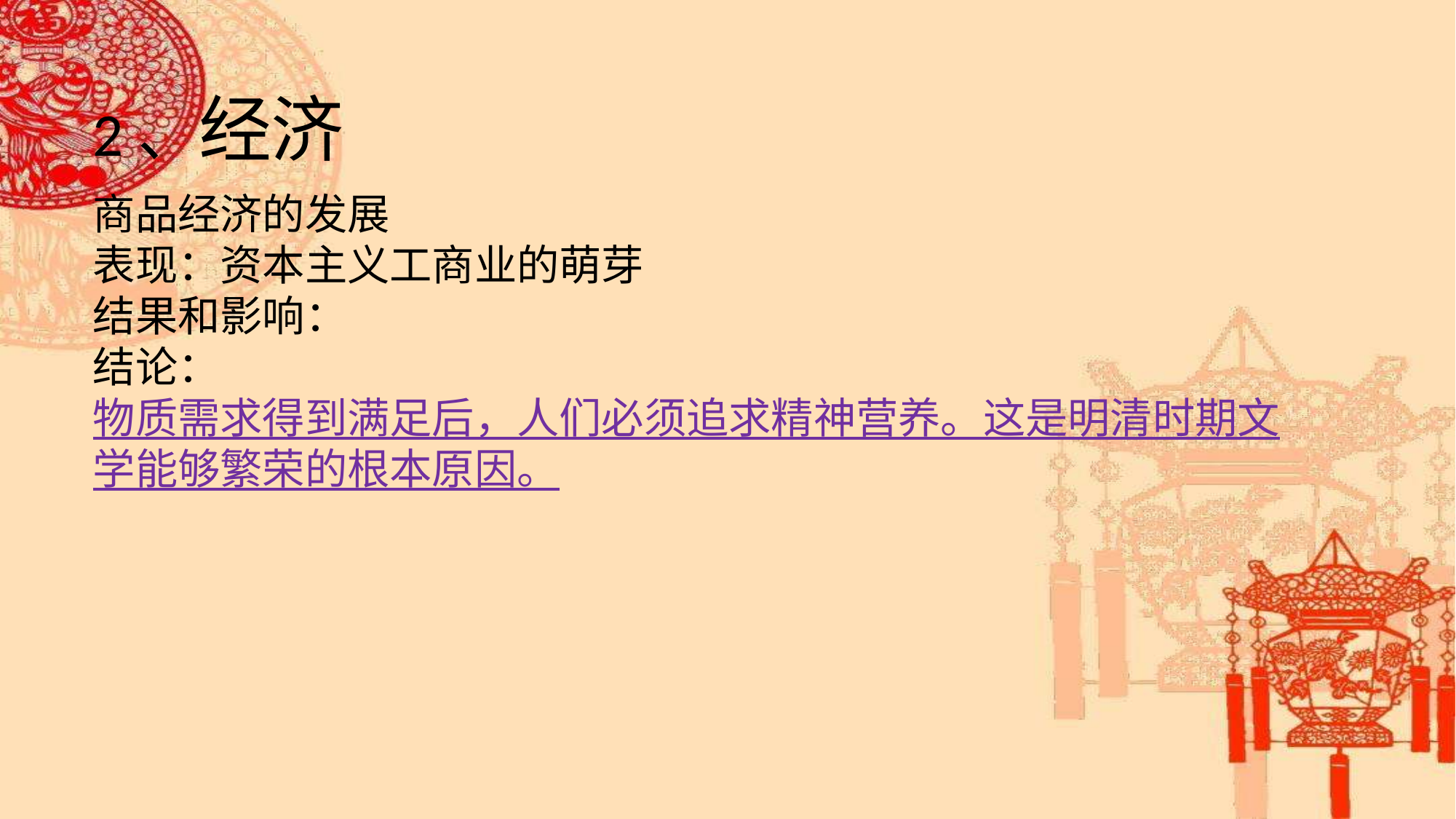

2、经济
商品经济的发展
表现：资本主义工商业的萌芽
结果和影响：
结论：
物质需求得到满足后，人们必须追求精神营养。这是明清时期文学能够繁荣的根本原因。